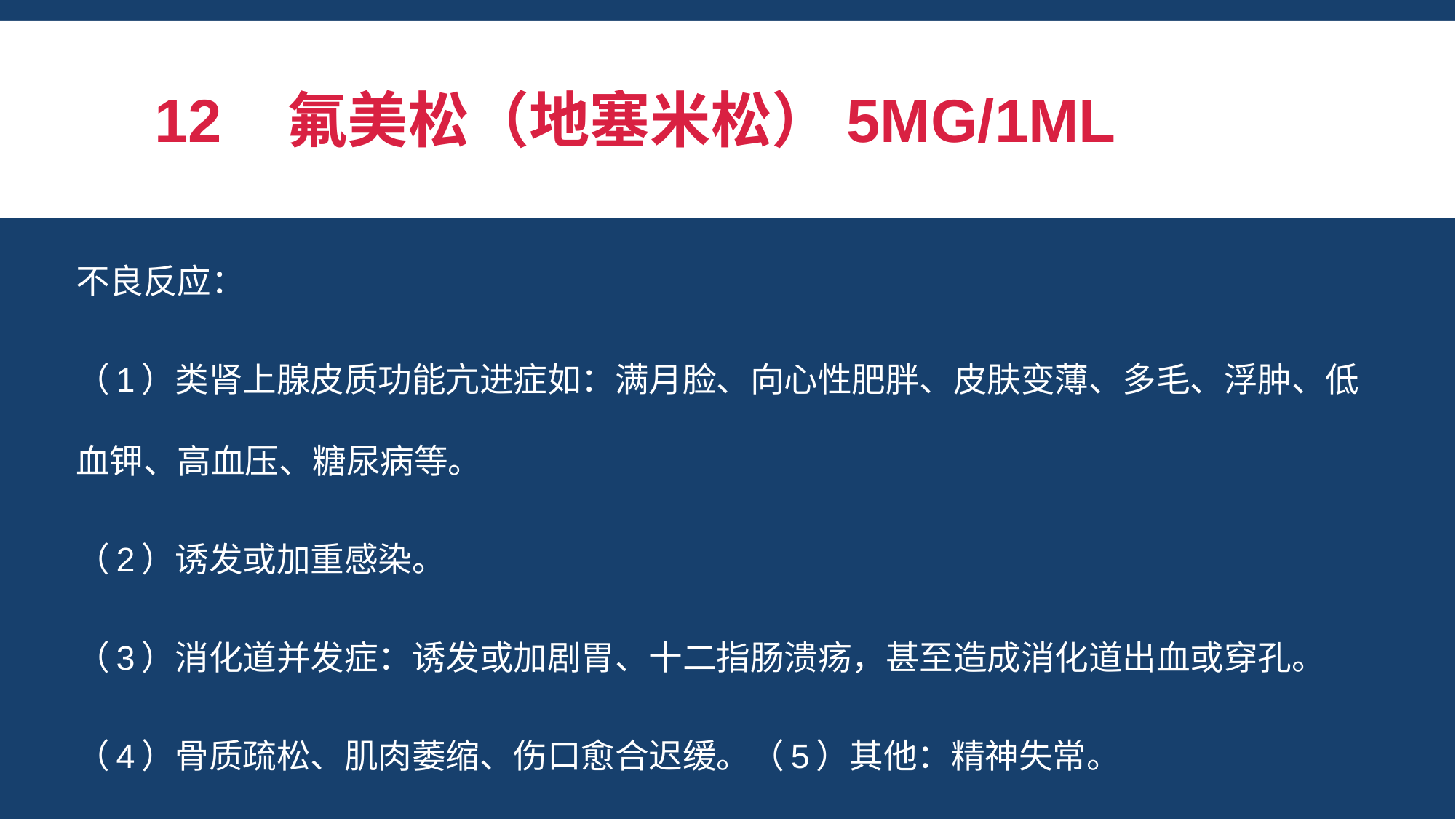

# 12   氟美松（地塞米松）5mg/1ml
不良反应：
（1）类肾上腺皮质功能亢进症如：满月脸、向心性肥胖、皮肤变薄、多毛、浮肿、低血钾、高血压、糖尿病等。
（2）诱发或加重感染。
（3）消化道并发症：诱发或加剧胃、十二指肠溃疡，甚至造成消化道出血或穿孔。
（4）骨质疏松、肌肉萎缩、伤口愈合迟缓。（5）其他：精神失常。